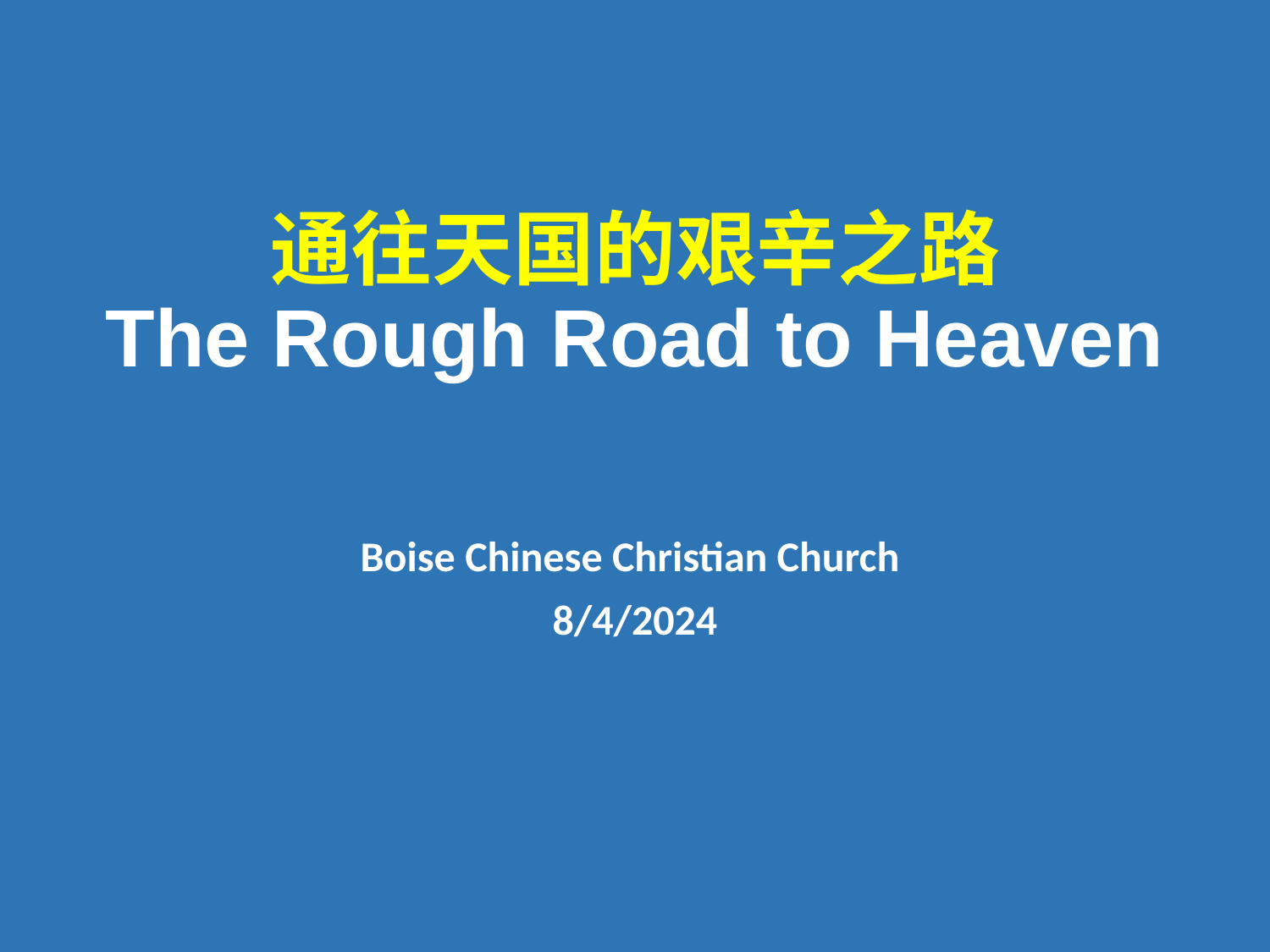

# 通往天国的艰辛之路 The Rough Road to Heaven
Boise Chinese Christian Church
8/4/2024